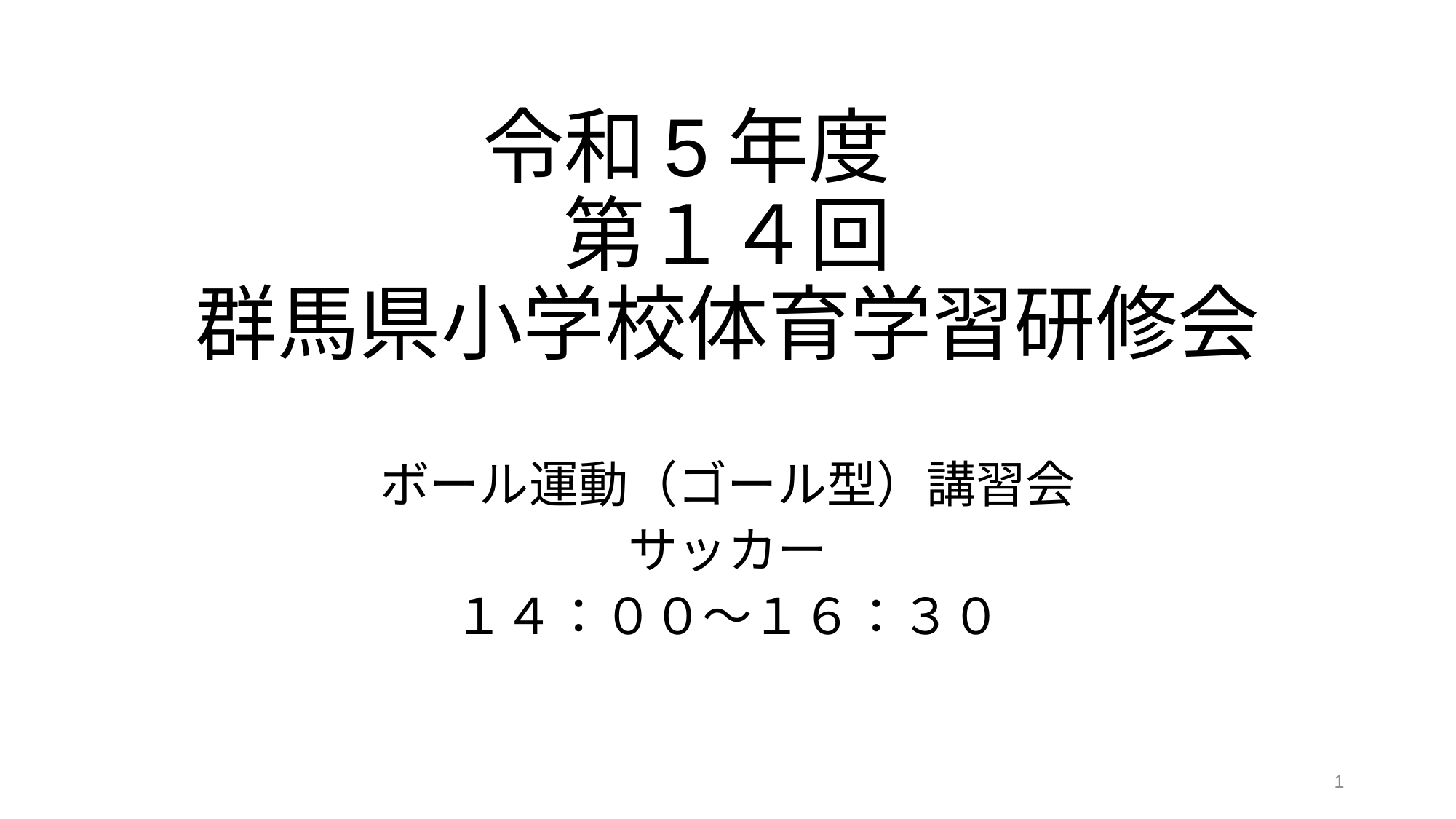

# 令和5年度　 第１４回 群馬県小学校体育学習研修会
ボール運動（ゴール型）講習会
サッカー
１４：００～１６：３０
1